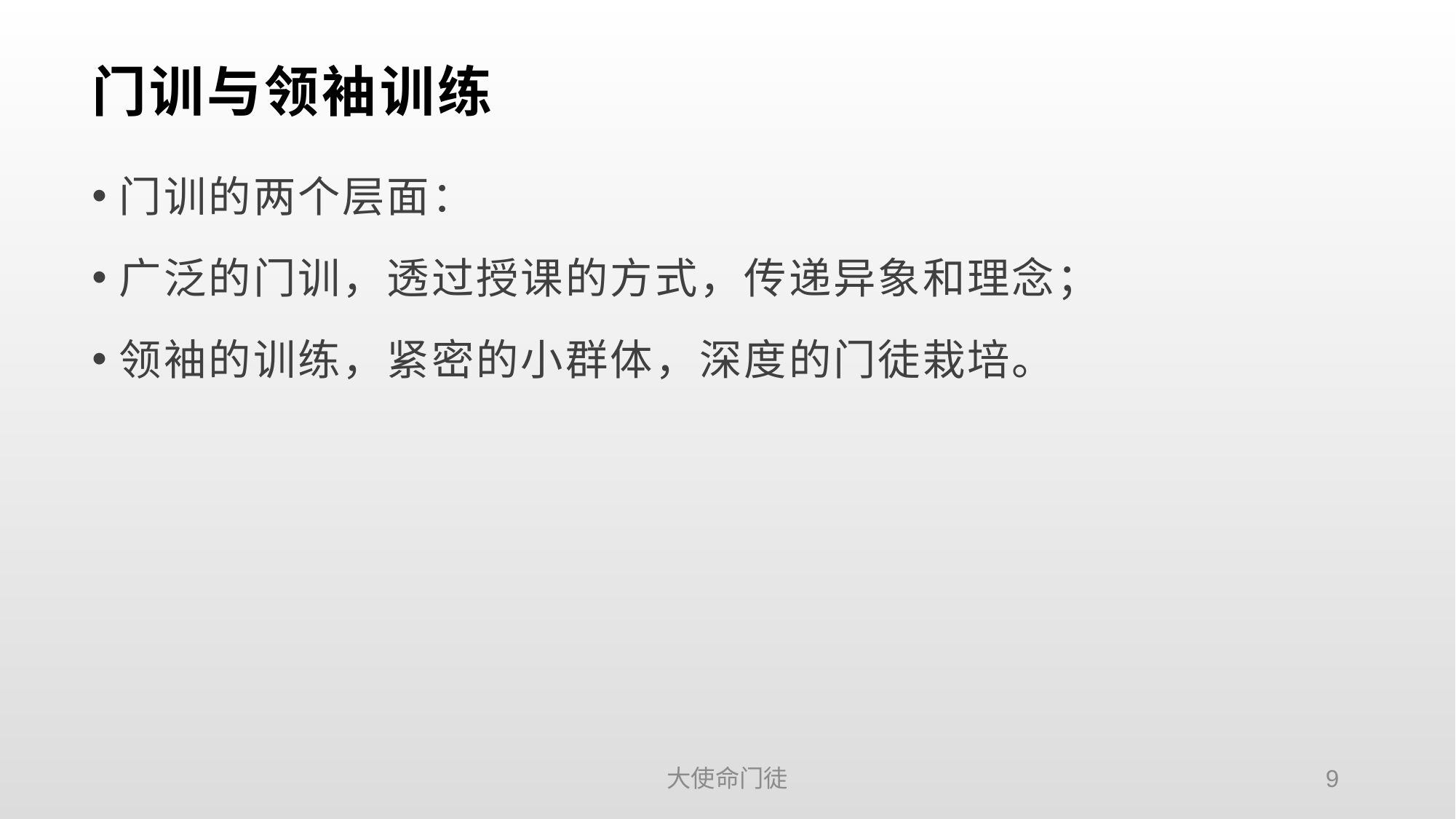

# 门训与领袖训练
门训的两个层面：
广泛的门训，透过授课的方式，传递异象和理念；
领袖的训练，紧密的小群体，深度的门徒栽培。
大使命门徒
9